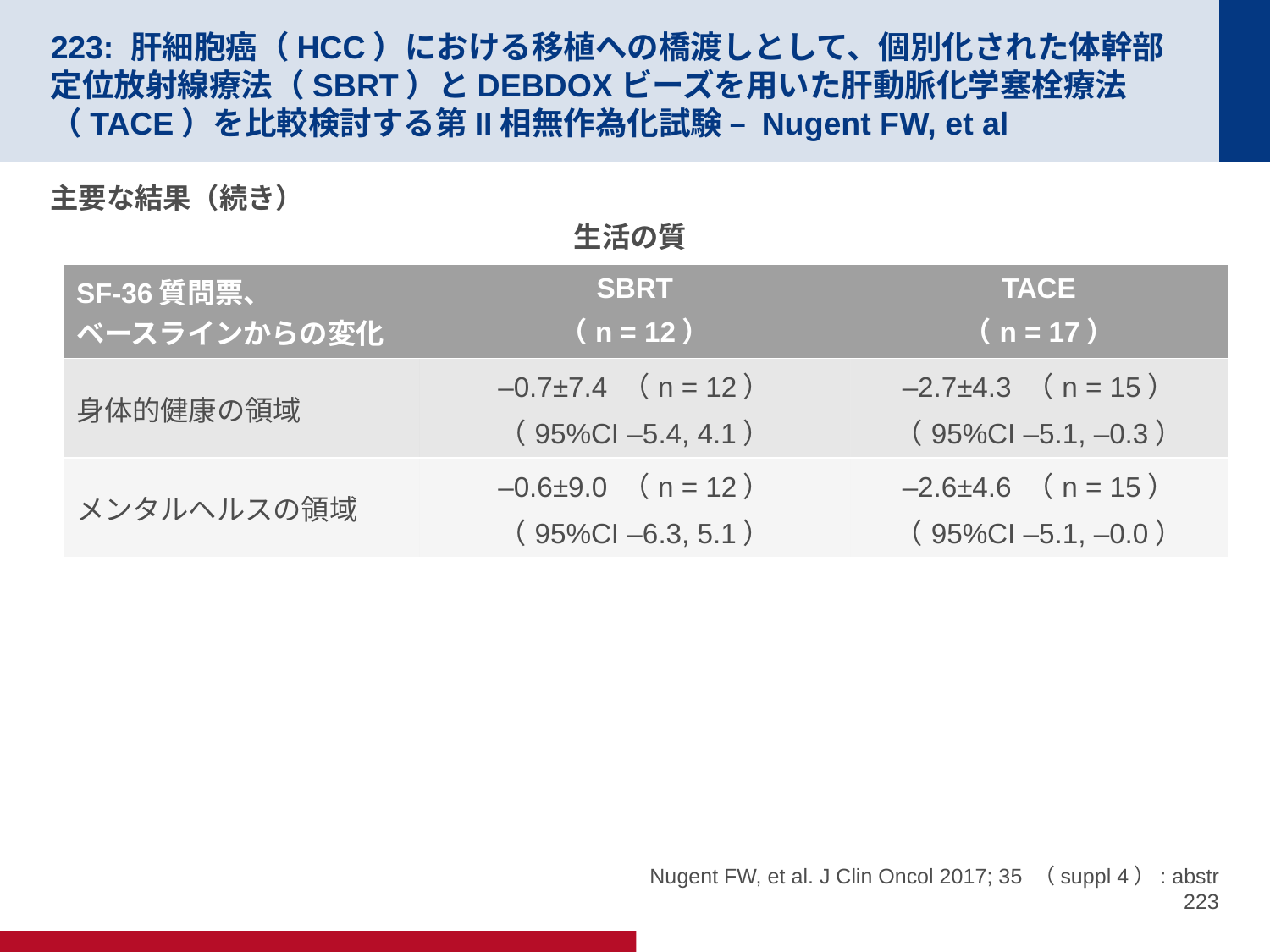

# 223: 肝細胞癌（HCC）における移植への橋渡しとして、個別化された体幹部定位放射線療法（SBRT）とDEBDOXビーズを用いた肝動脈化学塞栓療法（TACE）を比較検討する第II相無作為化試験 – Nugent FW, et al
主要な結果（続き）
生活の質
| SF-36質問票、 ベースラインからの変化 | SBRT （n = 12） | TACE （n = 17） |
| --- | --- | --- |
| 身体的健康の領域 | –0.7±7.4 （n = 12） （95%CI –5.4, 4.1） | –2.7±4.3 （n = 15） （95%CI –5.1, –0.3） |
| メンタルヘルスの領域 | –0.6±9.0 （n = 12） （95%CI –6.3, 5.1） | –2.6±4.6 （n = 15） （95%CI –5.1, –0.0） |
Nugent FW, et al. J Clin Oncol 2017; 35 （suppl 4）: abstr 223